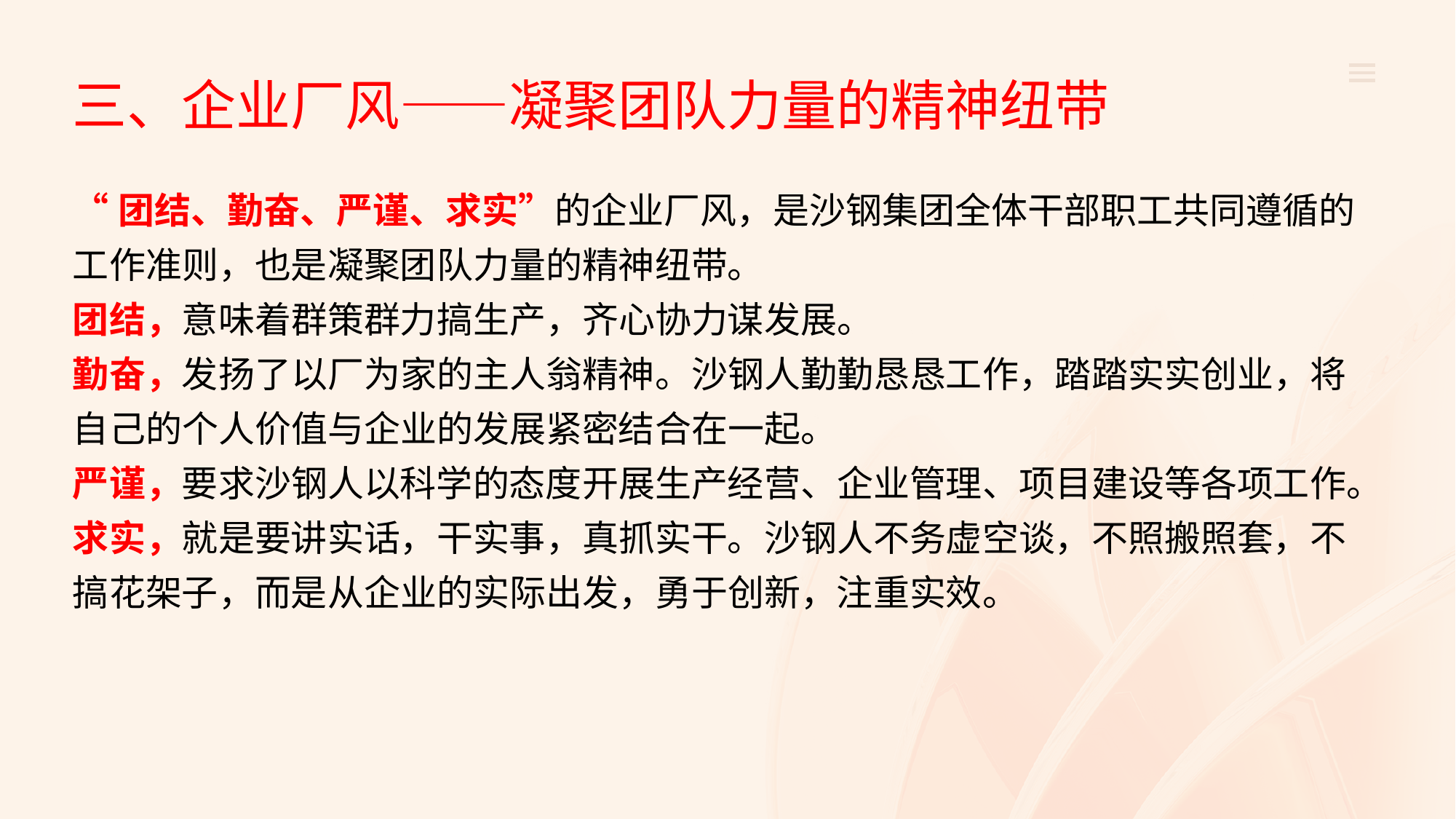

三、企业厂风——凝聚团队力量的精神纽带​
“团结、勤奋、严谨、求实”的企业厂风，是沙钢集团全体干部职工共同遵循的工作准则，也是凝聚团队力量的精神纽带。
团结，意味着群策群力搞生产，齐心协力谋发展。
勤奋，发扬了以厂为家的主人翁精神。沙钢人勤勤恳恳工作，踏踏实实创业，将自己的个人价值与企业的发展紧密结合在一起。
严谨，要求沙钢人以科学的态度开展生产经营、企业管理、项目建设等各项工作。
求实，就是要讲实话，干实事，真抓实干。沙钢人不务虚空谈，不照搬照套，不搞花架子，而是从企业的实际出发，勇于创新，注重实效。